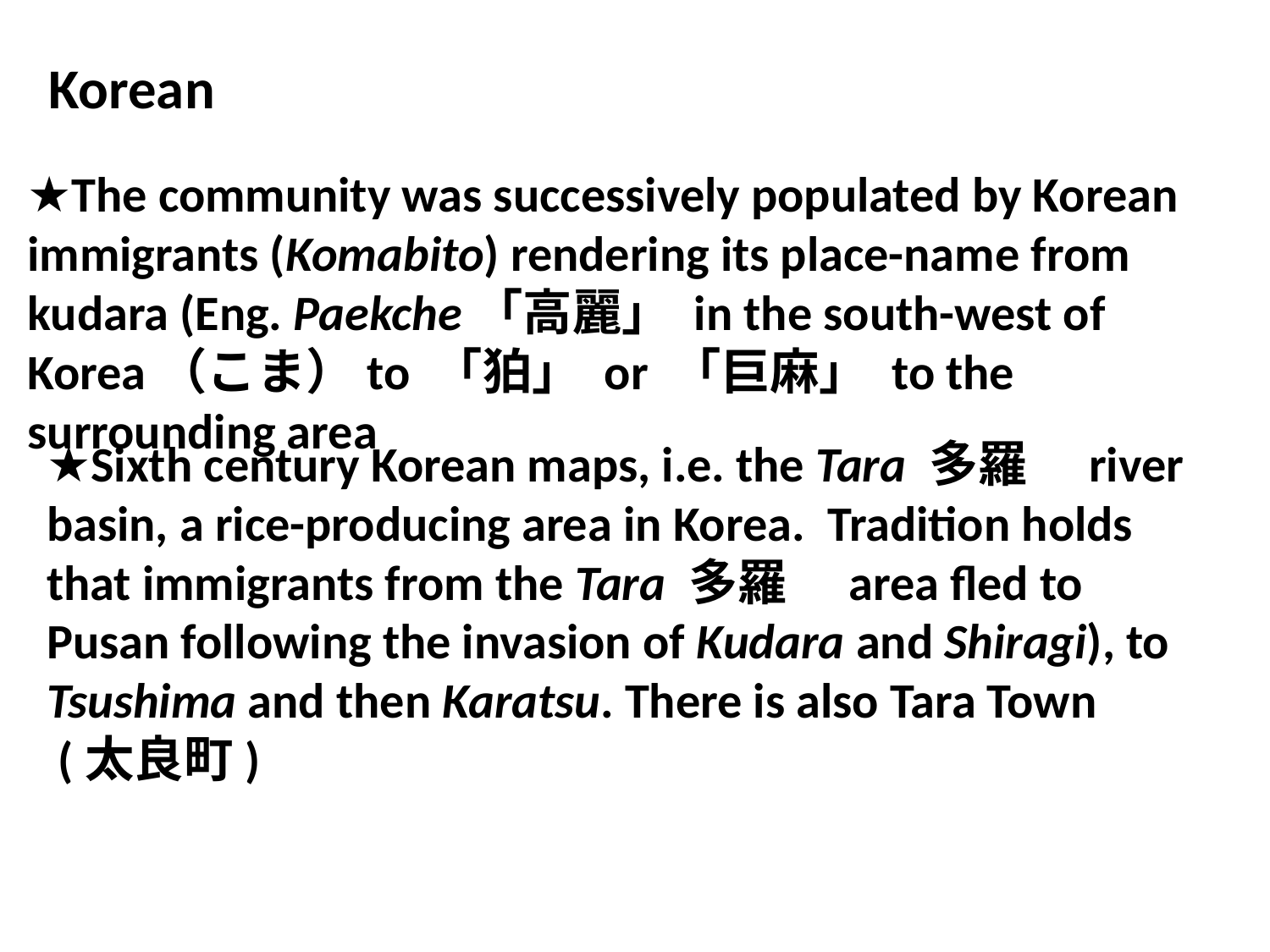

Korean
★The community was successively populated by Korean immigrants (Komabito) rendering its place-name from kudara (Eng. Paekche「高麗」 in the south-west of Korea（こま）to 「狛」 or 「巨麻」 to the surrounding area
★Sixth century Korean maps, i.e. the Tara 多羅　river basin, a rice-producing area in Korea.  Tradition holds that immigrants from the Tara 多羅　area fled to Pusan following the invasion of Kudara and Shiragi), to Tsushima and then Karatsu. There is also Tara Town
 (太良町)